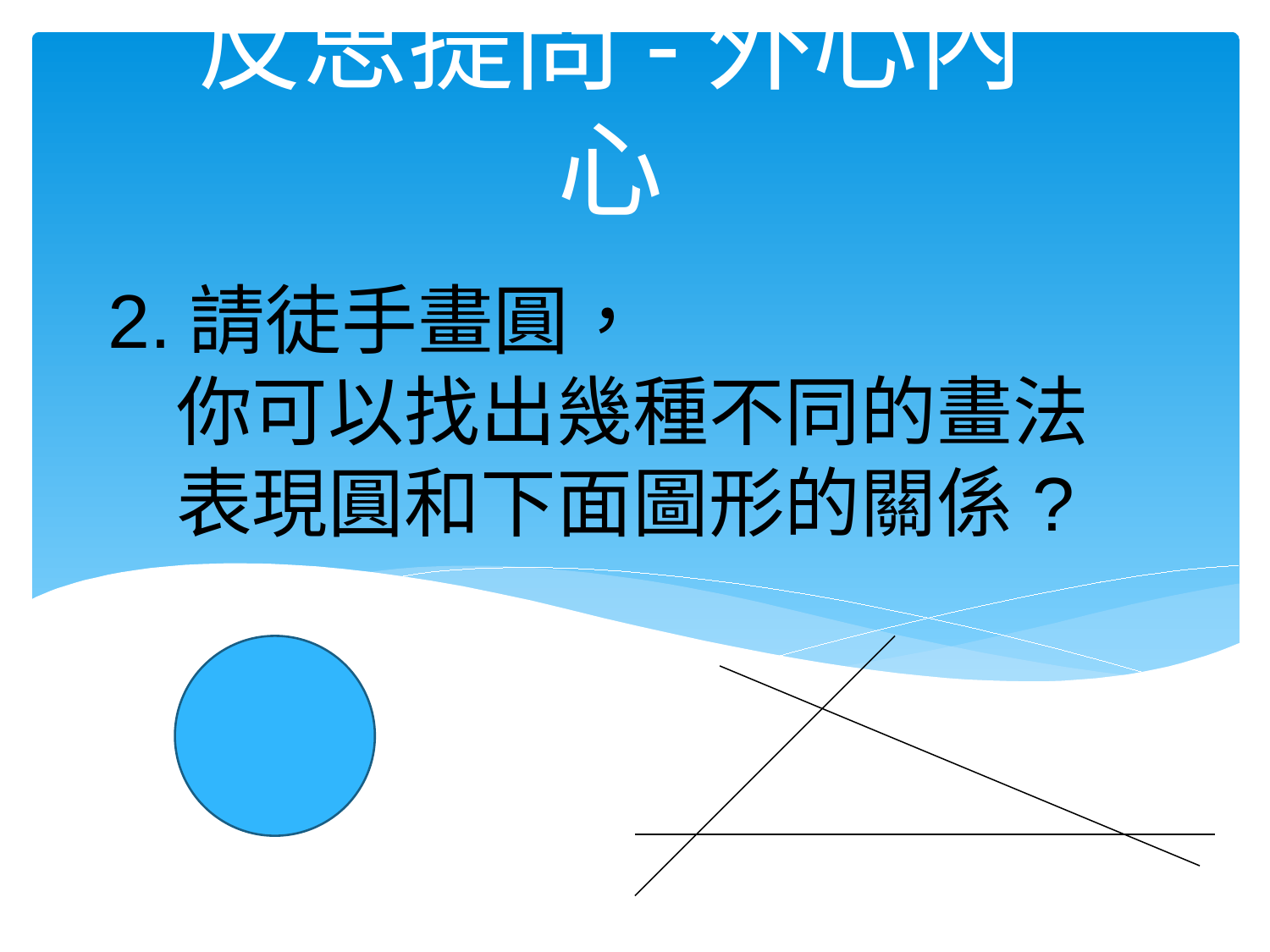

反思提問-外心內心
# 2.請徒手畫圓， 你可以找出幾種不同的畫法 表現圓和下面圖形的關係?